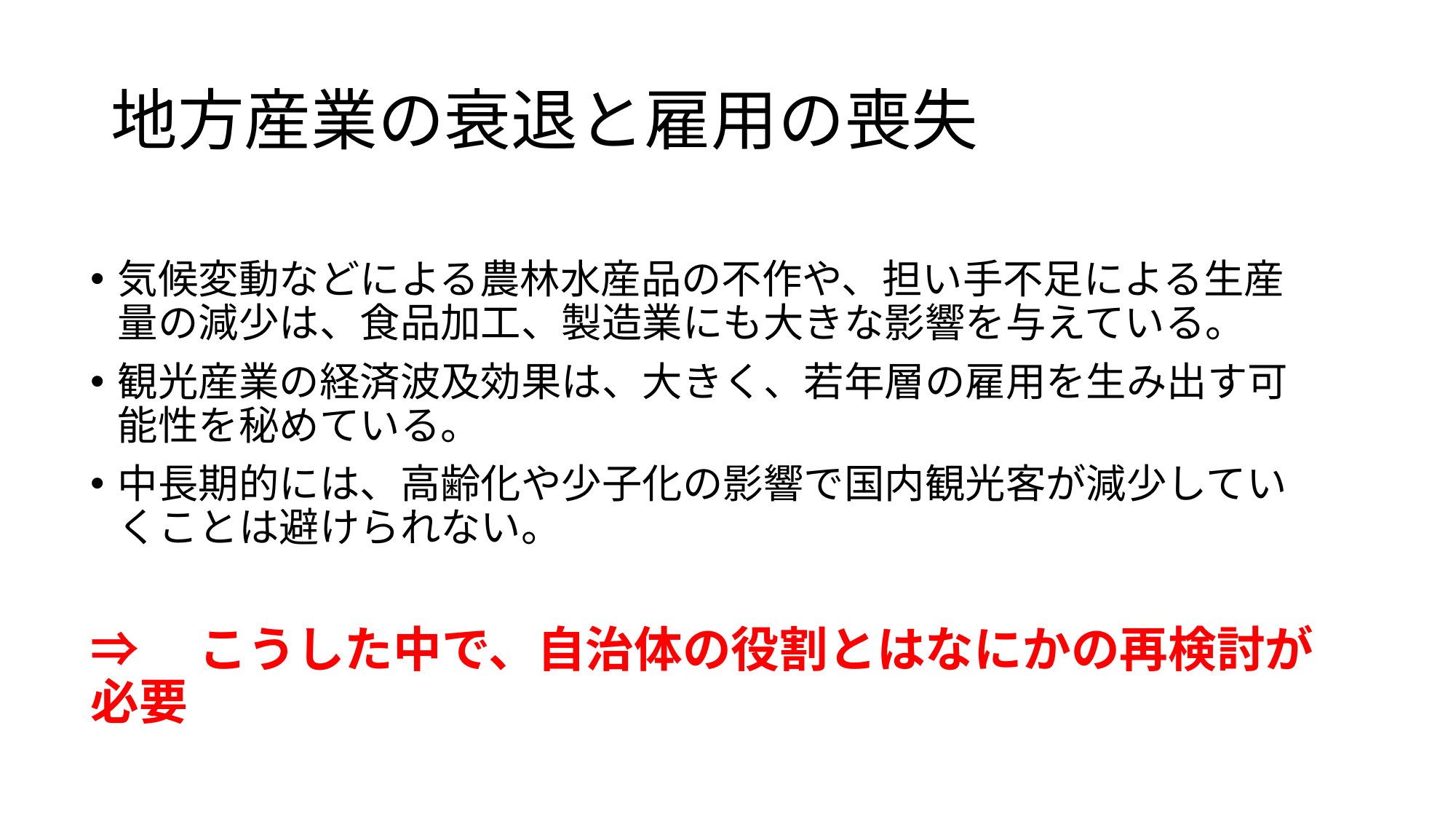

# 地方産業の衰退と雇用の喪失
気候変動などによる農林水産品の不作や、担い手不足による生産量の減少は、食品加工、製造業にも大きな影響を与えている。
観光産業の経済波及効果は、大きく、若年層の雇用を生み出す可能性を秘めている。
中長期的には、高齢化や少子化の影響で国内観光客が減少していくことは避けられない。

⇒　こうした中で、自治体の役割とはなにかの再検討が必要